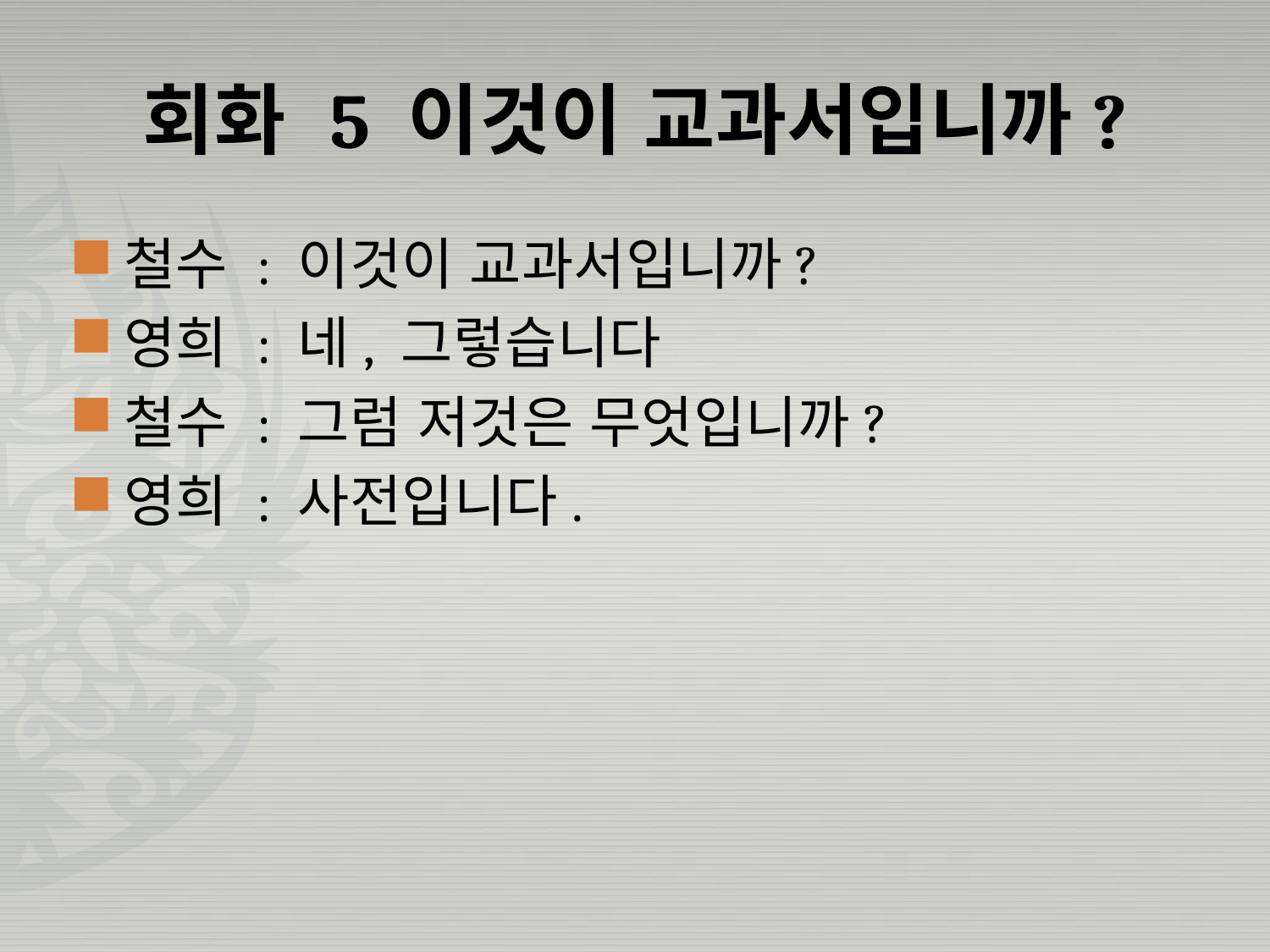

# 회화 5 이것이 교과서입니까?
철수 : 이것이 교과서입니까?
영희 : 네, 그렇습니다
철수 : 그럼 저것은 무엇입니까?
영희 : 사전입니다.